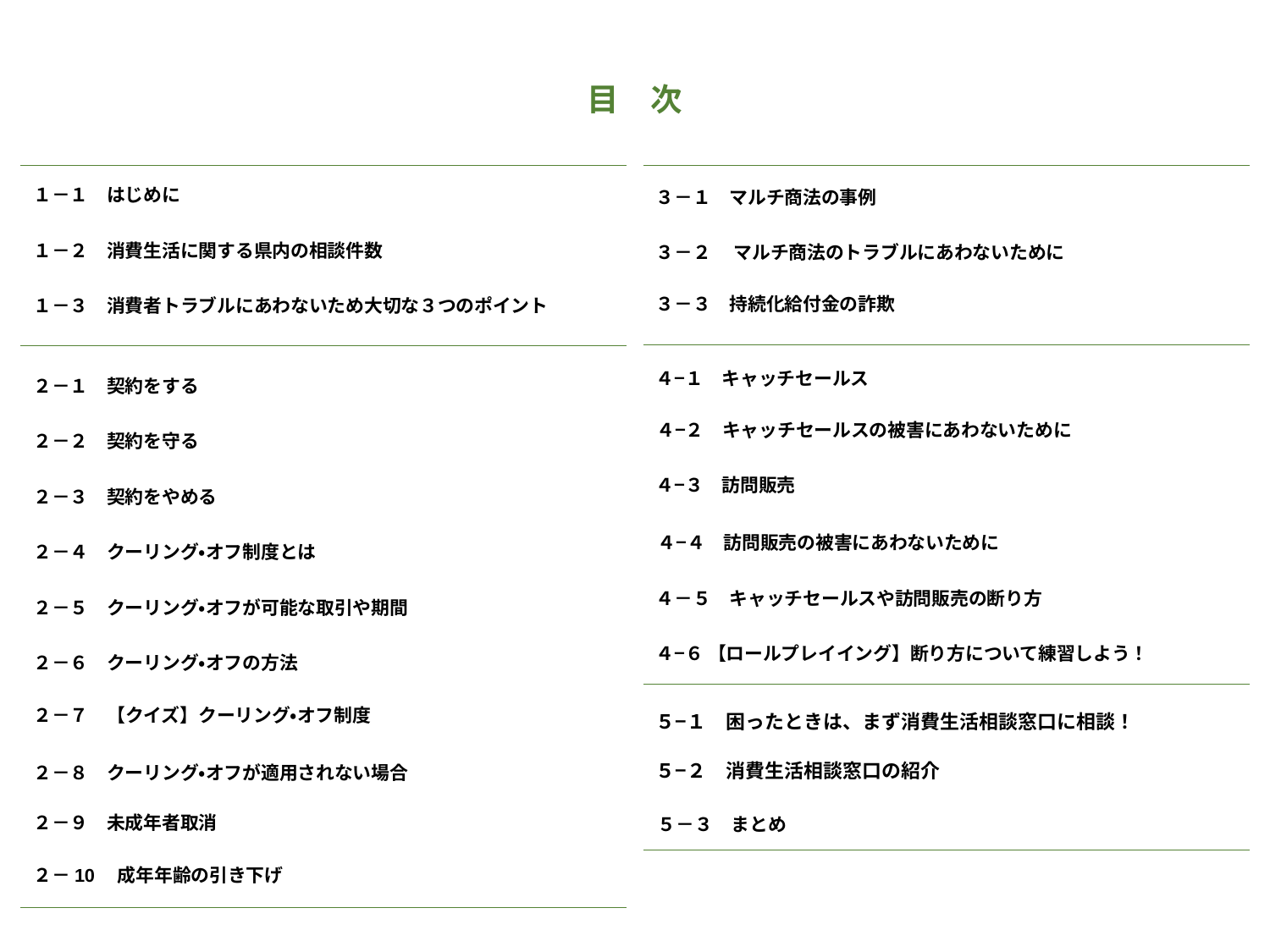

目　次
１－１　はじめに
１－２　消費生活に関する県内の相談件数
１－３　消費者トラブルにあわないため大切な３つのポイント
２－１　契約をする
２－２　契約を守る
２－３　契約をやめる
２－４　クーリング・オフ制度とは
２－５　クーリング・オフが可能な取引や期間
２－６　クーリング・オフの方法
２－８　クーリング・オフが適用されない場合
３－１　マルチ商法の事例
３－２ 　マルチ商法のトラブルにあわないために
４−１　キャッチセールス
４−３　訪問販売
４−６ 【ロールプレイイング】断り方について練習しよう！
５−１　困ったときは、まず消費生活相談窓口に相談！
５−２　消費生活相談窓口の紹介
５－３　まとめ
３－３　持続化給付金の詐欺
４−２　キャッチセールスの被害にあわないために
４−４　訪問販売の被害にあわないために
４－５　キャッチセールスや訪問販売の断り方

２－７　【クイズ】クーリング・オフ制度
２－９　未成年者取消
２－10　成年年齢の引き下げ